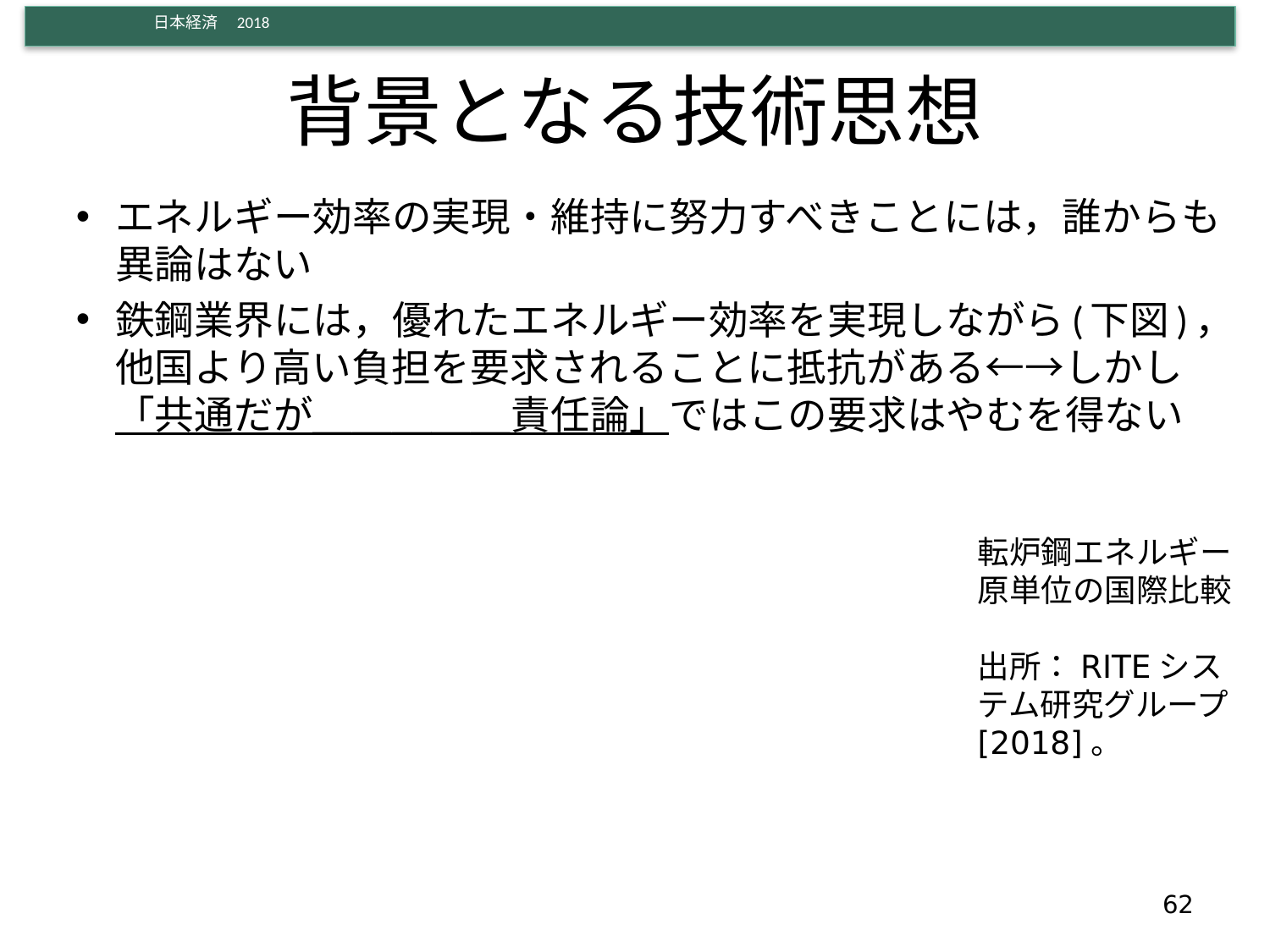

# 背景となる技術思想
エネルギー効率の実現・維持に努力すべきことには，誰からも異論はない
鉄鋼業界には，優れたエネルギー効率を実現しながら(下図)，他国より高い負担を要求されることに抵抗がある←→しかし「共通だが＿＿＿＿＿責任論」ではこの要求はやむを得ない
転炉鋼エネルギー原単位の国際比較

出所：RITEシステム研究グループ[2018]。
62